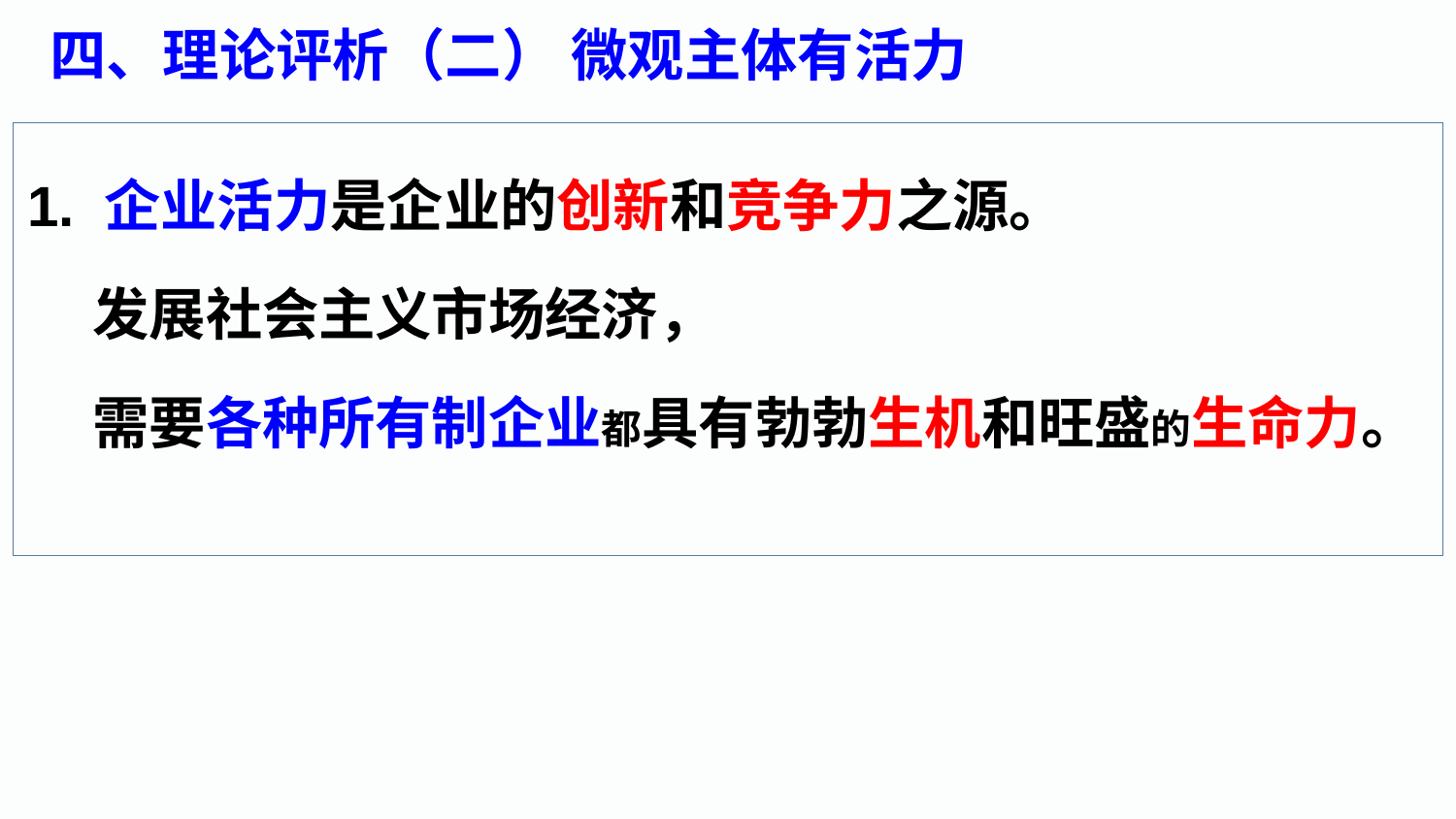

四、理论评析（二） 微观主体有活力
1. 企业活力是企业的创新和竞争力之源。
    发展社会主义市场经济，
    需要各种所有制企业都具有勃勃生机和旺盛的生命力。